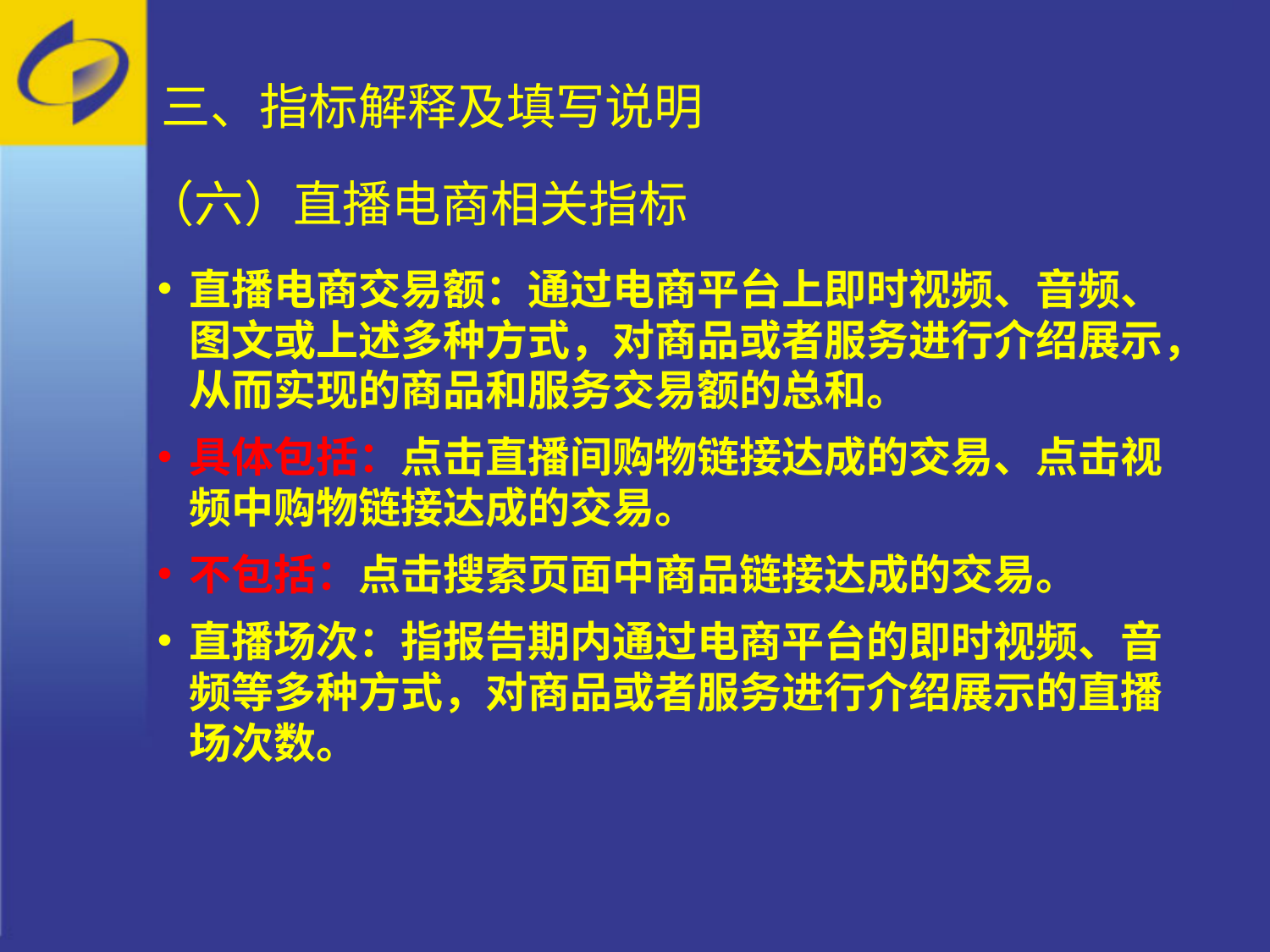

三、指标解释及填写说明
（六）直播电商相关指标
直播电商交易额：通过电商平台上即时视频、音频、图文或上述多种方式，对商品或者服务进行介绍展示，从而实现的商品和服务交易额的总和。
具体包括：点击直播间购物链接达成的交易、点击视频中购物链接达成的交易。
不包括：点击搜索页面中商品链接达成的交易。
直播场次：指报告期内通过电商平台的即时视频、音频等多种方式，对商品或者服务进行介绍展示的直播场次数。